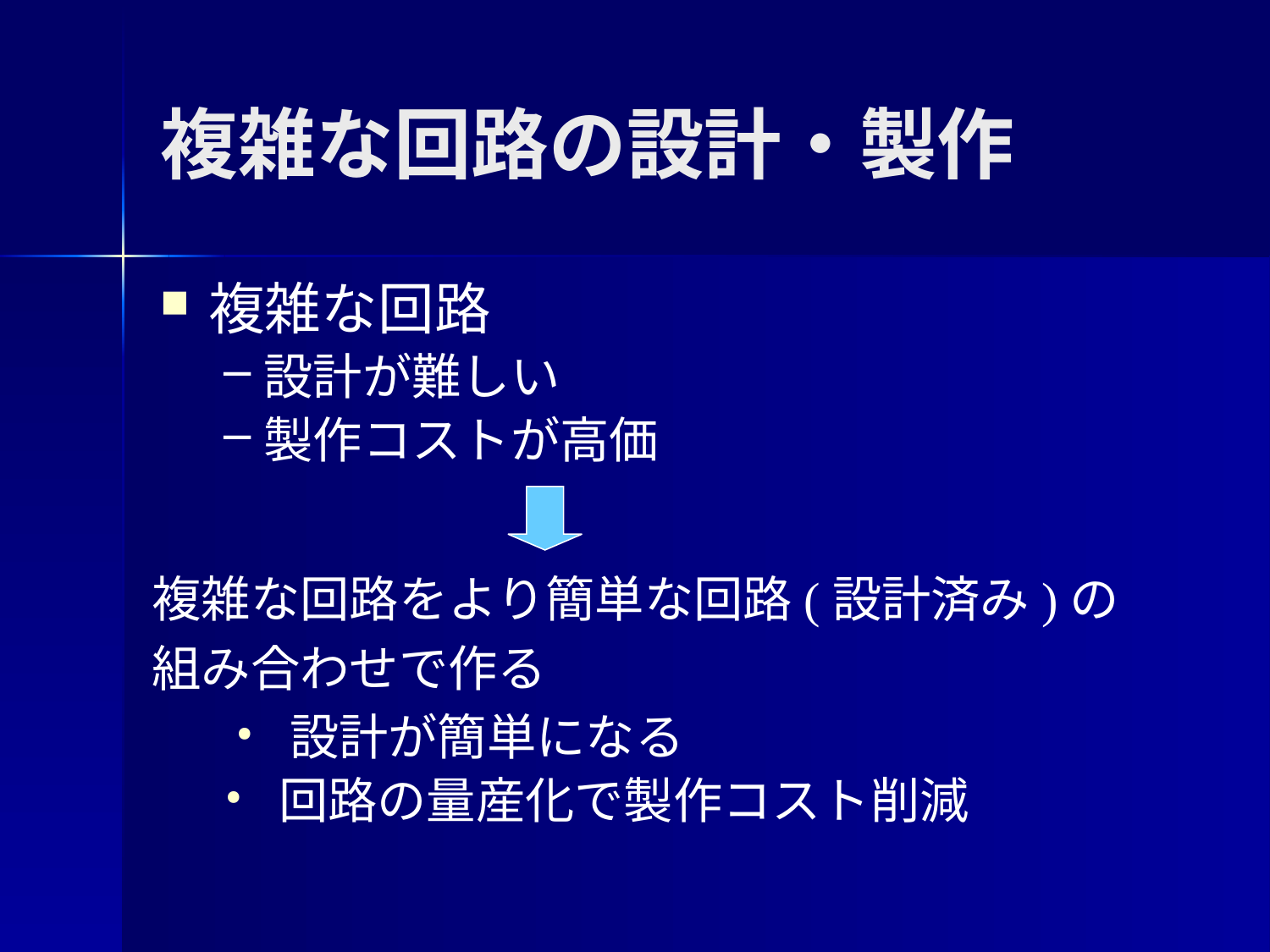

# 複雑な回路の設計・製作
複雑な回路
設計が難しい
製作コストが高価

複雑な回路をより簡単な回路(設計済み)の
組み合わせで作る
 設計が簡単になる
 回路の量産化で製作コスト削減